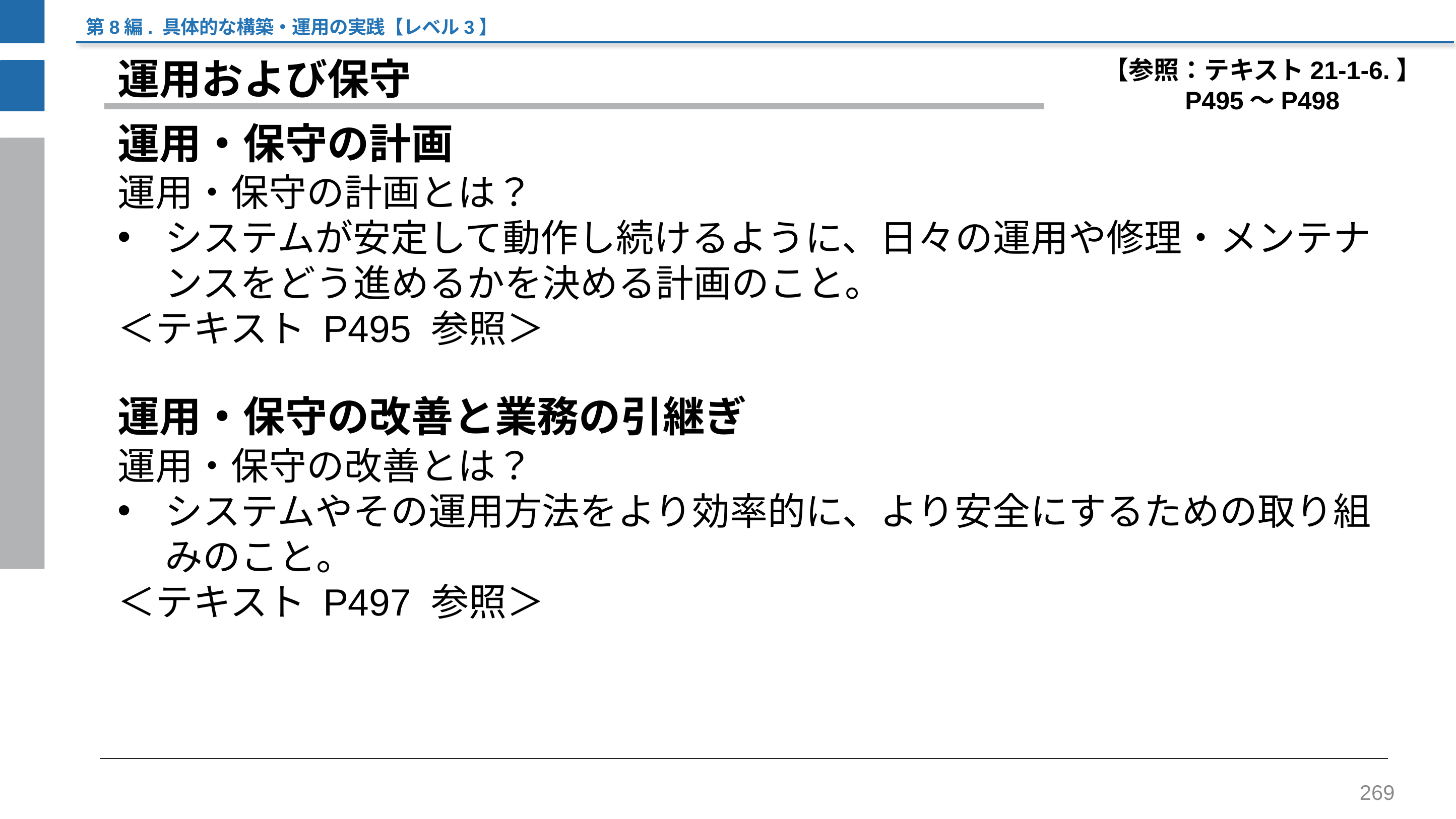

第8編. 具体的な構築・運用の実践【レベル3】
【参照：テキスト21-1-6.】
P495～P498
運用および保守
運用・保守の計画
運用・保守の計画とは？
システムが安定して動作し続けるように、日々の運用や修理・メンテナンスをどう進めるかを決める計画のこと。
＜テキスト P495 参照＞
運用・保守の改善と業務の引継ぎ
運用・保守の改善とは？
システムやその運用方法をより効率的に、より安全にするための取り組みのこと。
＜テキスト P497 参照＞
269